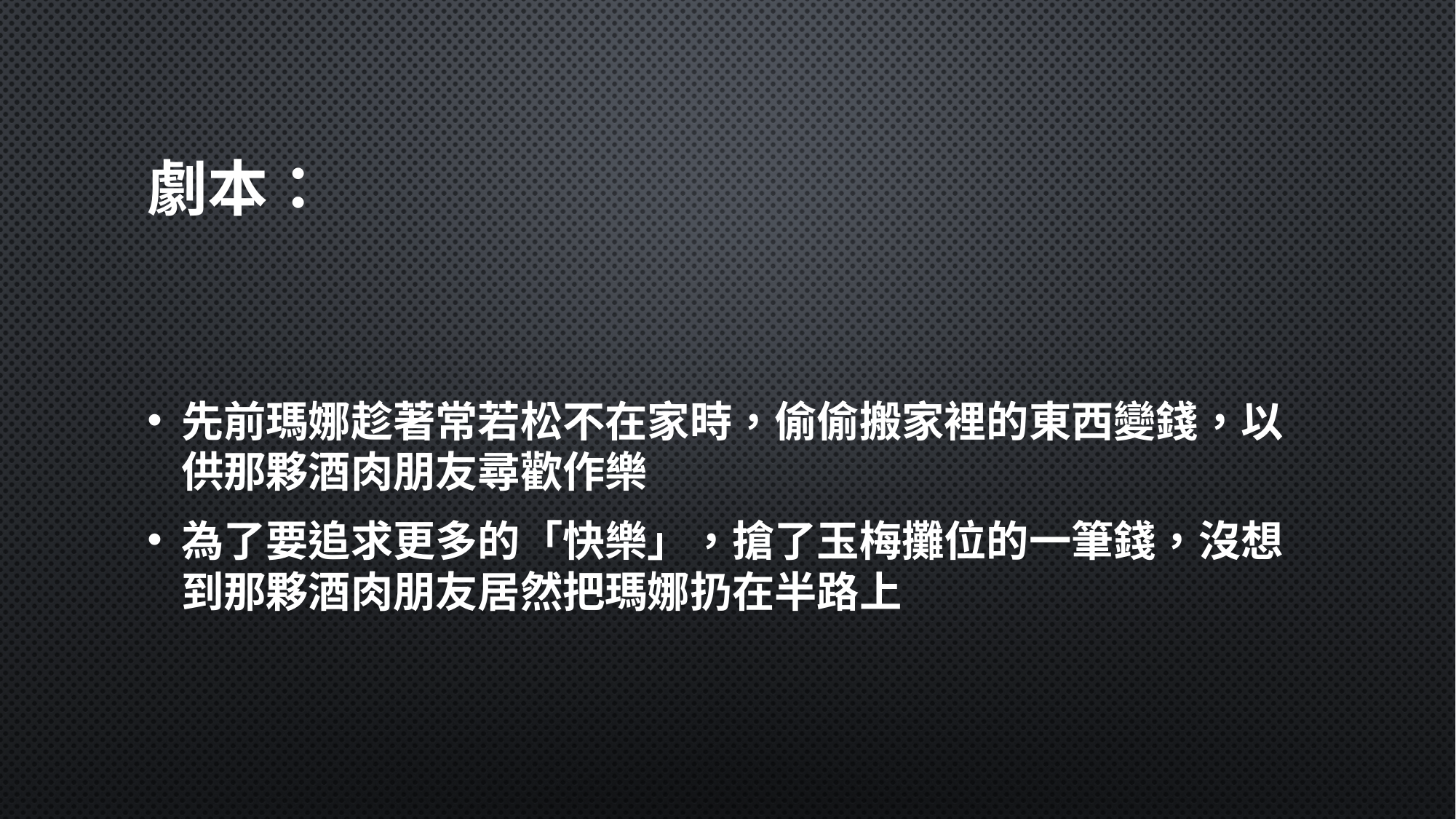

# 劇本：
先前瑪娜趁著常若松不在家時，偷偷搬家裡的東西變錢，以供那夥酒肉朋友尋歡作樂
為了要追求更多的「快樂」，搶了玉梅攤位的一筆錢，沒想到那夥酒肉朋友居然把瑪娜扔在半路上